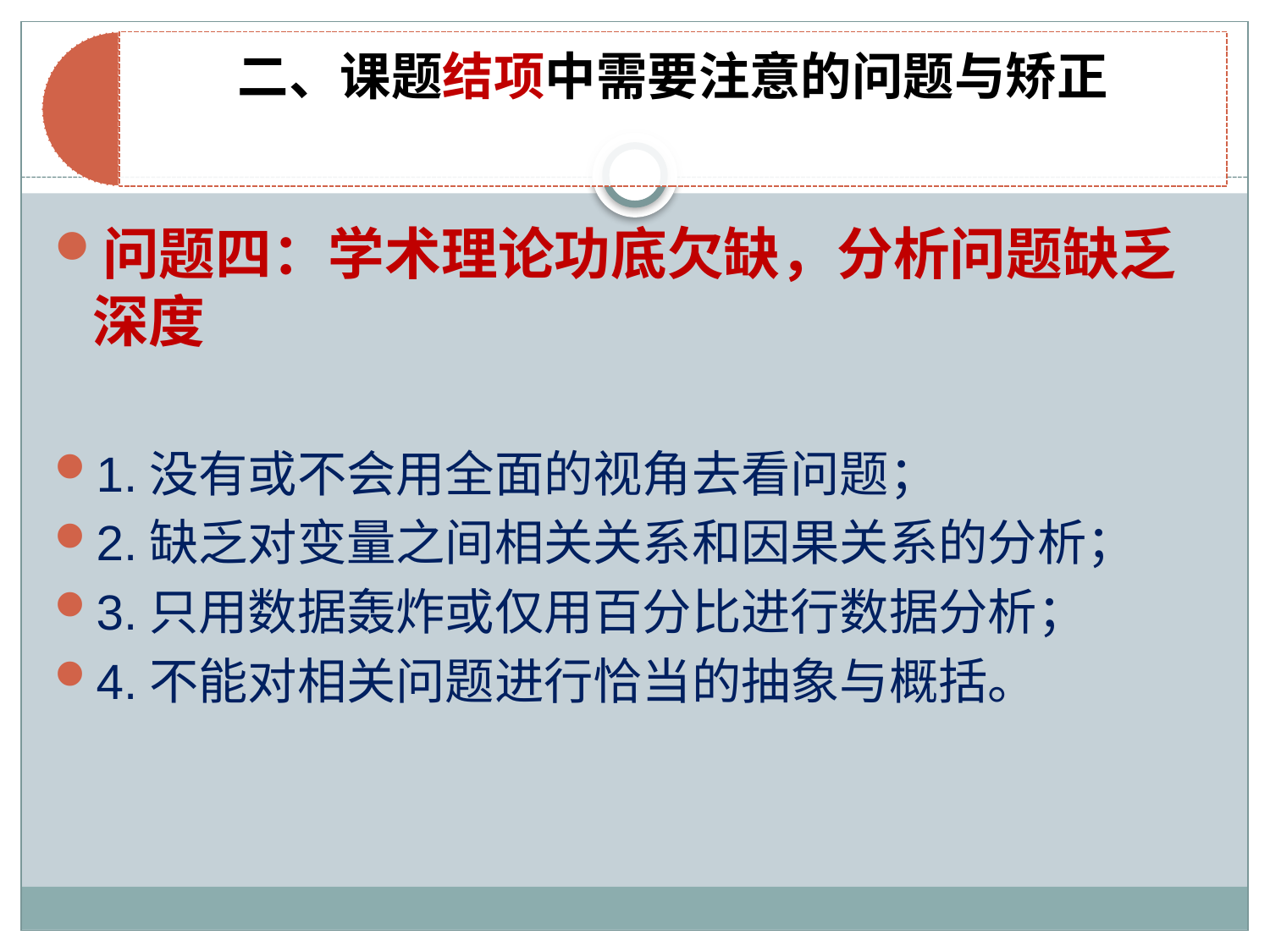

二、课题结项中需要注意的问题与矫正
问题四：学术理论功底欠缺，分析问题缺乏深度

1.没有或不会用全面的视角去看问题；
2.缺乏对变量之间相关关系和因果关系的分析；
3.只用数据轰炸或仅用百分比进行数据分析；
4.不能对相关问题进行恰当的抽象与概括。